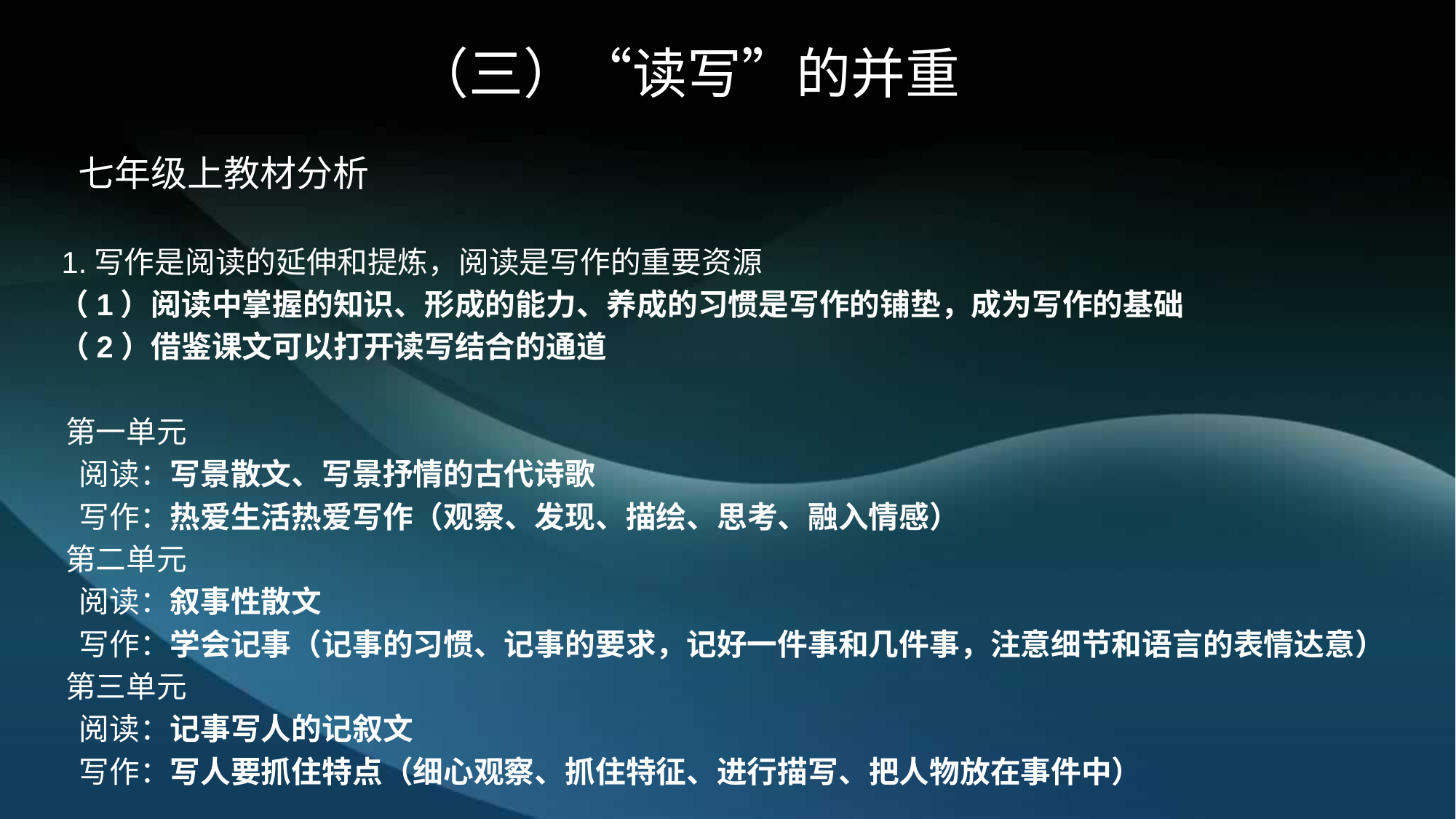

# （三）“读写”的并重

   七年级上教材分析

  1.写作是阅读的延伸和提炼，阅读是写作的重要资源
 （1）阅读中掌握的知识、形成的能力、养成的习惯是写作的铺垫，成为写作的基础
 （2）借鉴课文可以打开读写结合的通道

  第一单元
    阅读：写景散文、写景抒情的古代诗歌
    写作：热爱生活热爱写作（观察、发现、描绘、思考、融入情感）
  第二单元
    阅读：叙事性散文
    写作：学会记事（记事的习惯、记事的要求，记好一件事和几件事，注意细节和语言的表情达意）
  第三单元
    阅读：记事写人的记叙文
    写作：写人要抓住特点（细心观察、抓住特征、进行描写、把人物放在事件中）